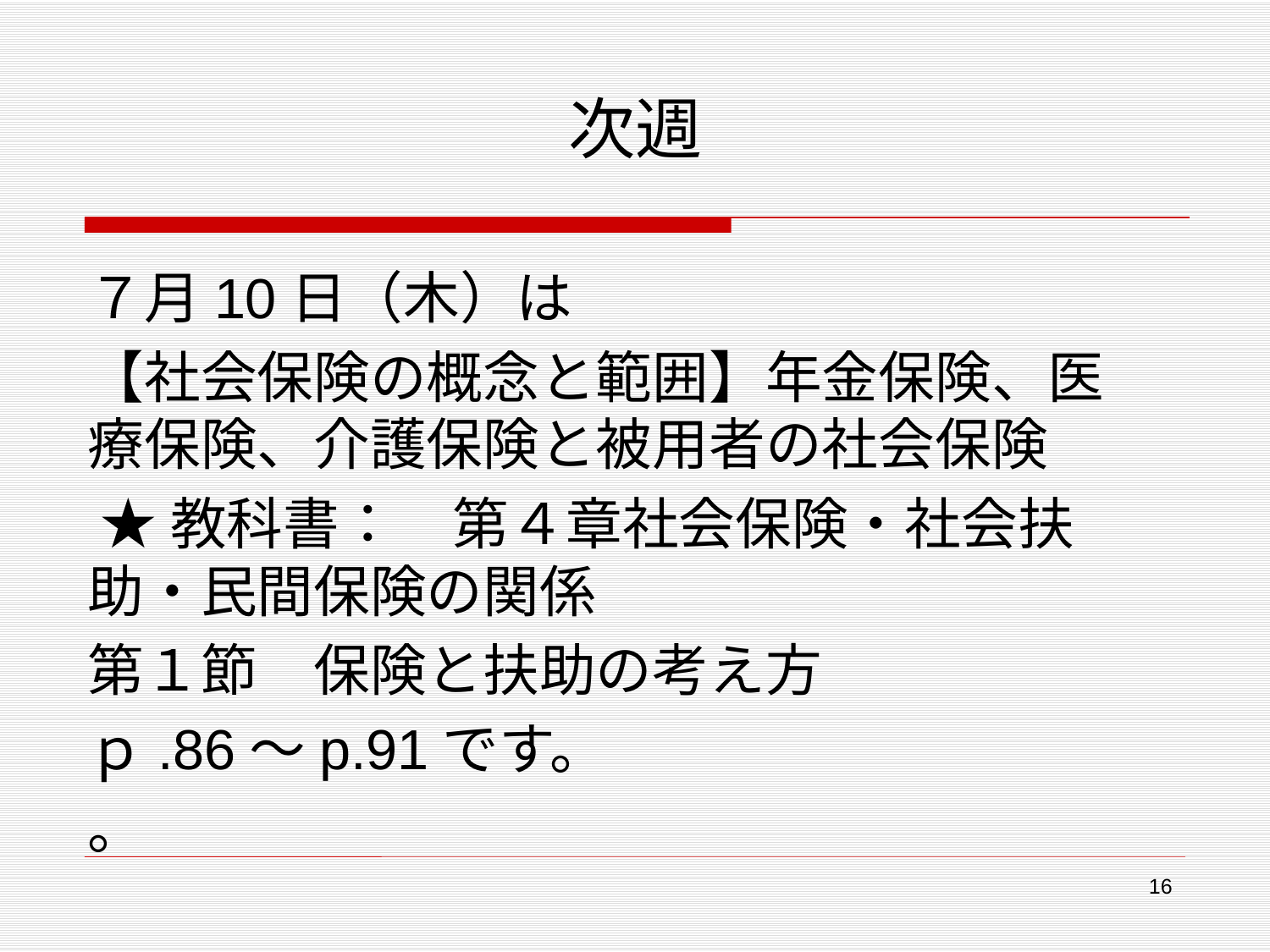

# 次週
７月10日（木）は
【社会保険の概念と範囲】年金保険、医療保険、介護保険と被用者の社会保険
 ★教科書：　第４章社会保険・社会扶助・民間保険の関係
第１節　保険と扶助の考え方
ｐ.86～p.91です。
。

16